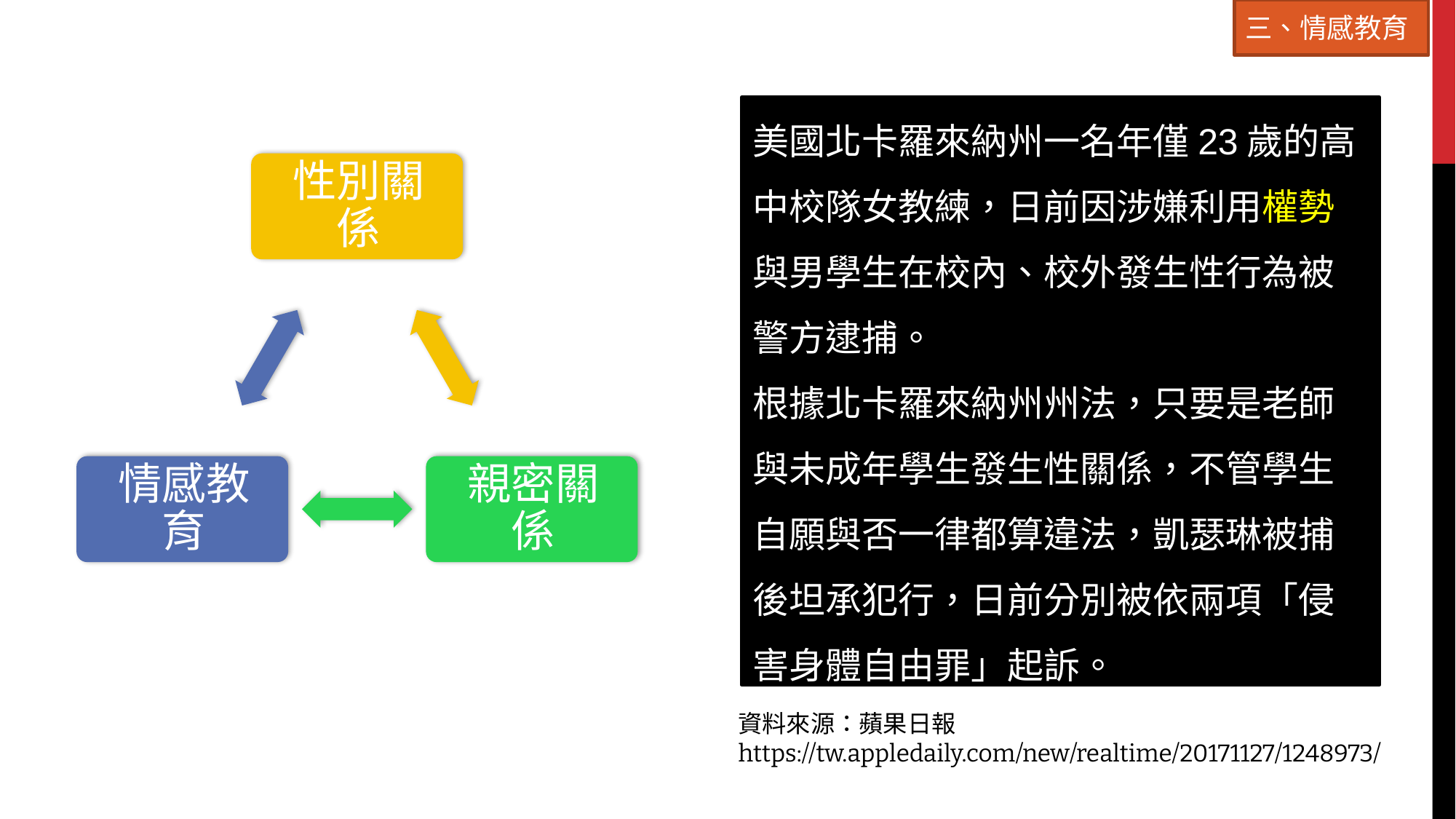

三、情感教育
美國北卡羅來納州一名年僅23歲的高中校隊女教練，日前因涉嫌利用權勢與男學生在校內、校外發生性行為被警方逮捕。
根據北卡羅來納州州法，只要是老師與未成年學生發生性關係，不管學生自願與否一律都算違法，凱瑟琳被捕後坦承犯行，日前分別被依兩項「侵害身體自由罪」起訴。
性別關係

親密關係

情感教育

資料來源：蘋果日報
https://tw.appledaily.com/new/realtime/20171127/1248973/